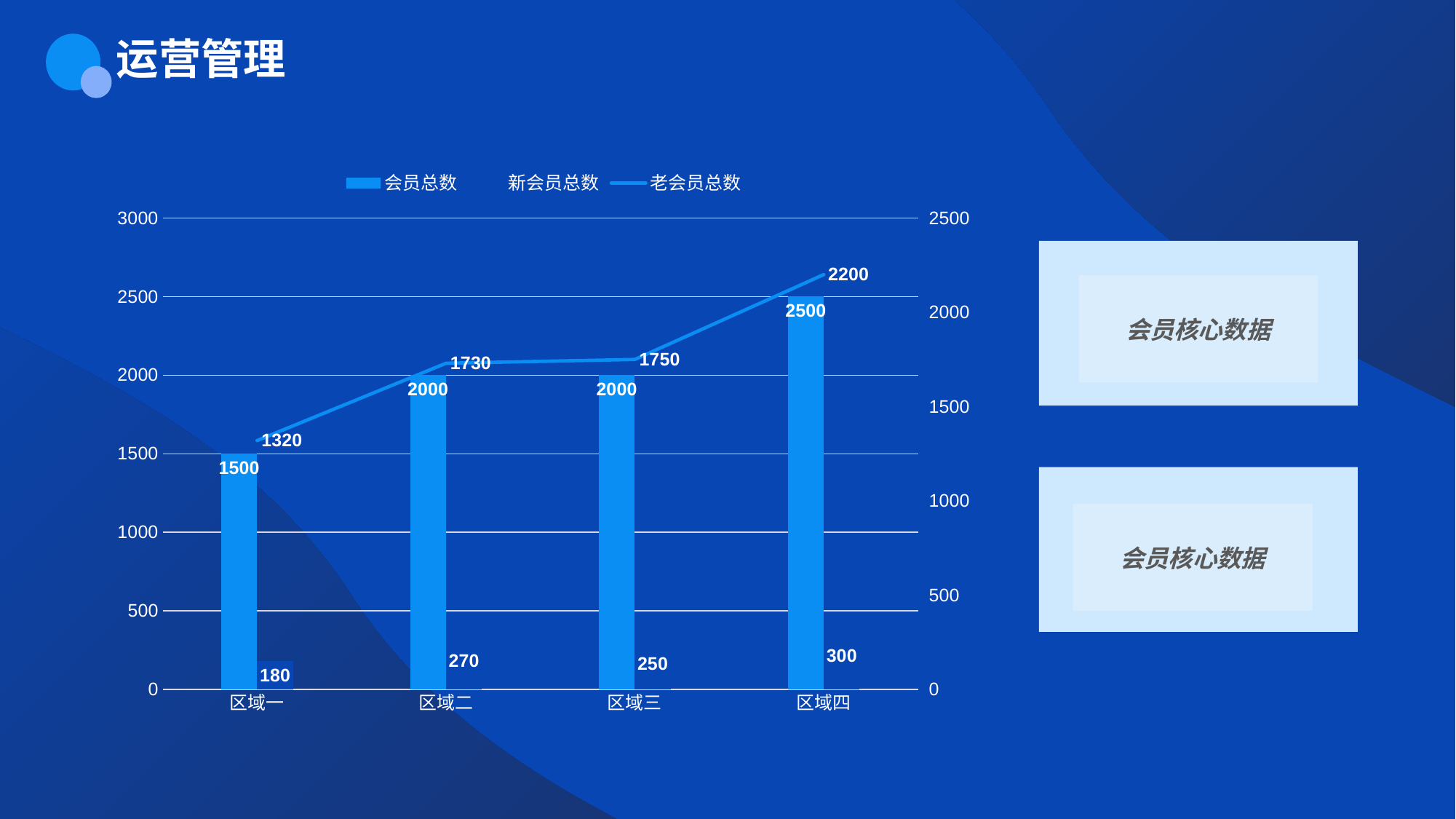

运营管理

### Chart

| Category | 会员总数 | 新会员总数 | 老会员总数 |
|---|---|---|---|
| 区域一 | 1500.0 | 180.0 | 1320.0 |
| 区域二 | 2000.0 | 270.0 | 1730.0 |
| 区域三 | 2000.0 | 250.0 | 1750.0 |
| 区域四 | 2500.0 | 300.0 | 2200.0 |
会员核心数据

会员核心数据